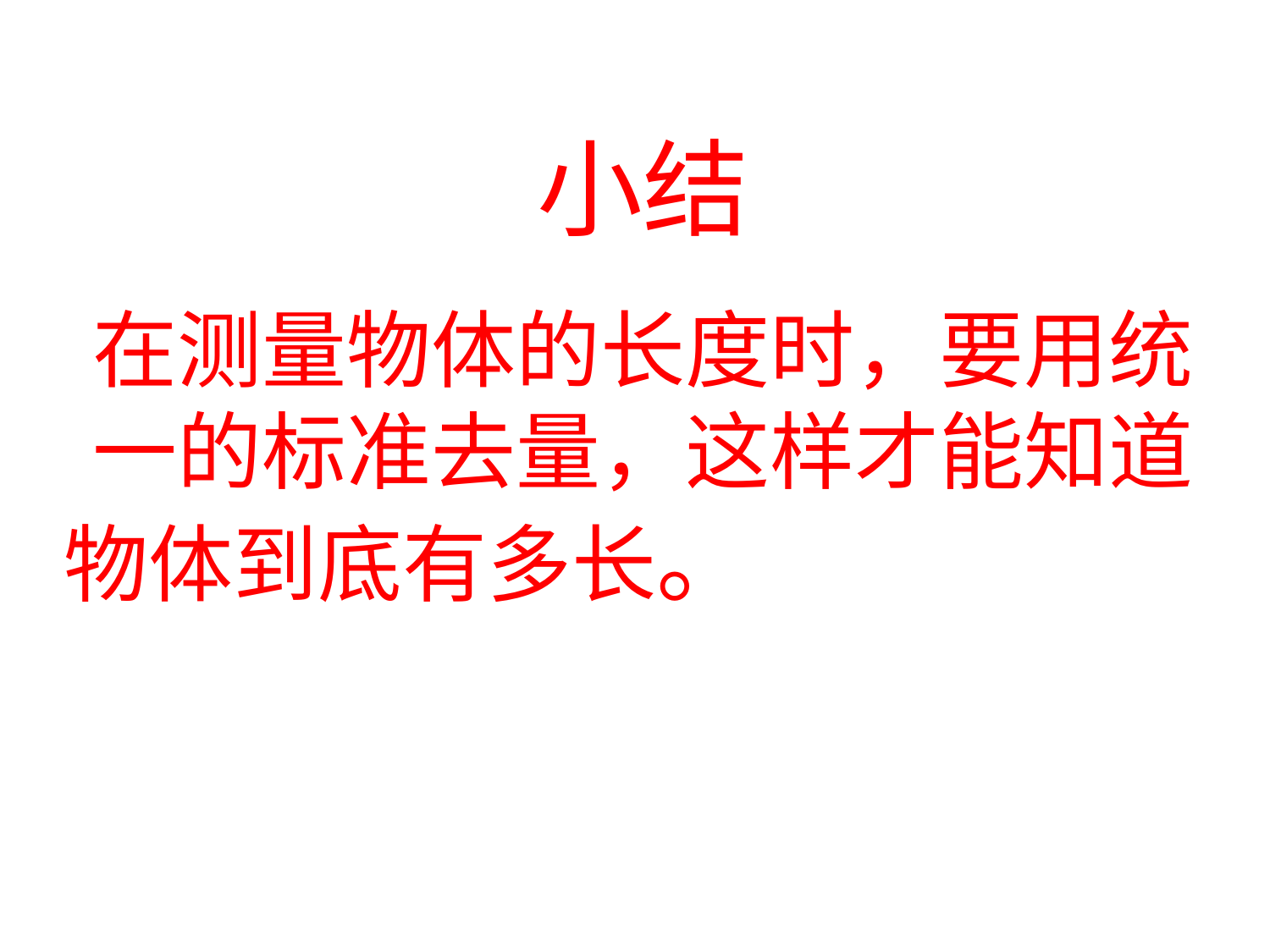

小结
在测量物体的长度时，要用统一的标准去量，这样才能知道物体到底有多长。